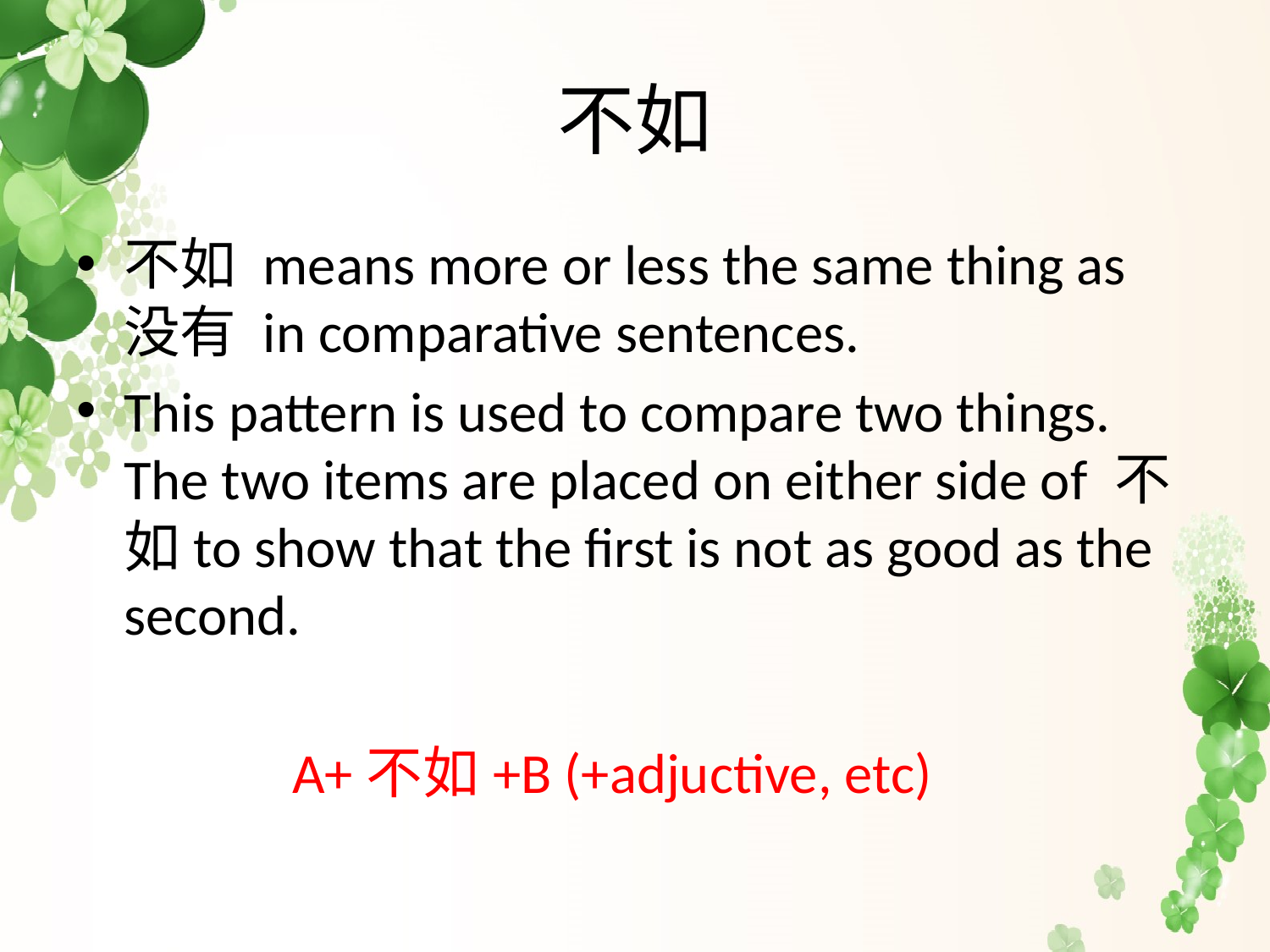

# 不如
不如 means more or less the same thing as 没有 in comparative sentences.
This pattern is used to compare two things. The two items are placed on either side of 不如to show that the first is not as good as the second.

                 A+不如+B (+adjuctive, etc)